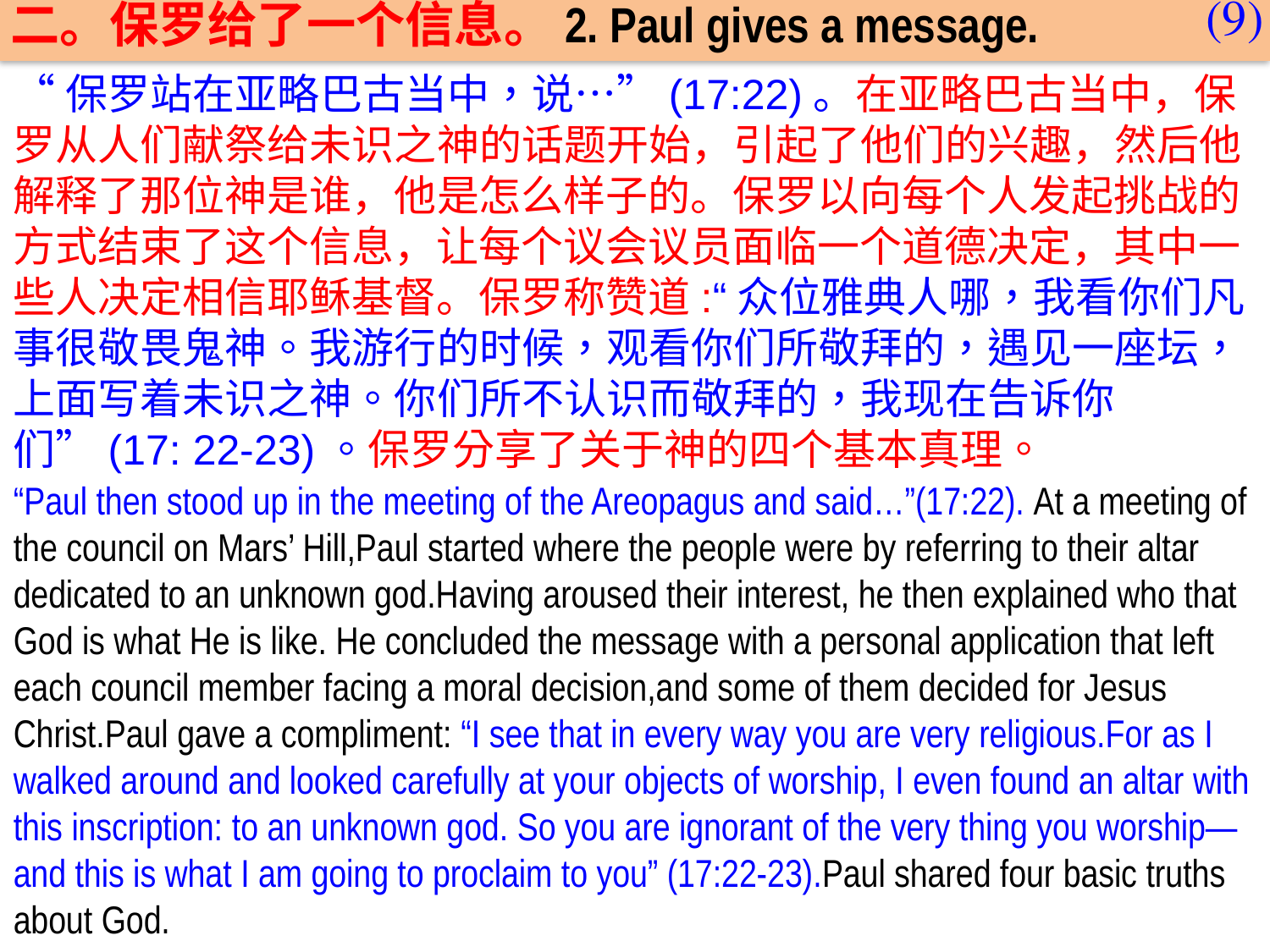

(9)
二。保罗给了一个信息。2. Paul gives a message.

“保罗站在亚略巴古当中，说…”(17:22)。在亚略巴古当中，保罗从人们献祭给未识之神的话题开始，引起了他们的兴趣，然后他解释了那位神是谁，他是怎么样子的。保罗以向每个人发起挑战的方式结束了这个信息，让每个议会议员面临一个道德决定，其中一些人决定相信耶稣基督。保罗称赞道:“众位雅典人哪，我看你们凡事很敬畏鬼神。我游行的时候，观看你们所敬拜的，遇见一座坛，上面写着未识之神。你们所不认识而敬拜的，我现在告诉你们”(17: 22-23)。保罗分享了关于神的四个基本真理。
“Paul then stood up in the meeting of the Areopagus and said…”(17:22). At a meeting of the council on Mars’ Hill,Paul started where the people were by referring to their altar dedicated to an unknown god.Having aroused their interest, he then explained who that God is what He is like. He concluded the message with a personal application that left each council member facing a moral decision,and some of them decided for Jesus Christ.Paul gave a compliment: “I see that in every way you are very religious.For as I walked around and looked carefully at your objects of worship, I even found an altar with this inscription: to an unknown god. So you are ignorant of the very thing you worship—and this is what I am going to proclaim to you” (17:22-23).Paul shared four basic truths about God.